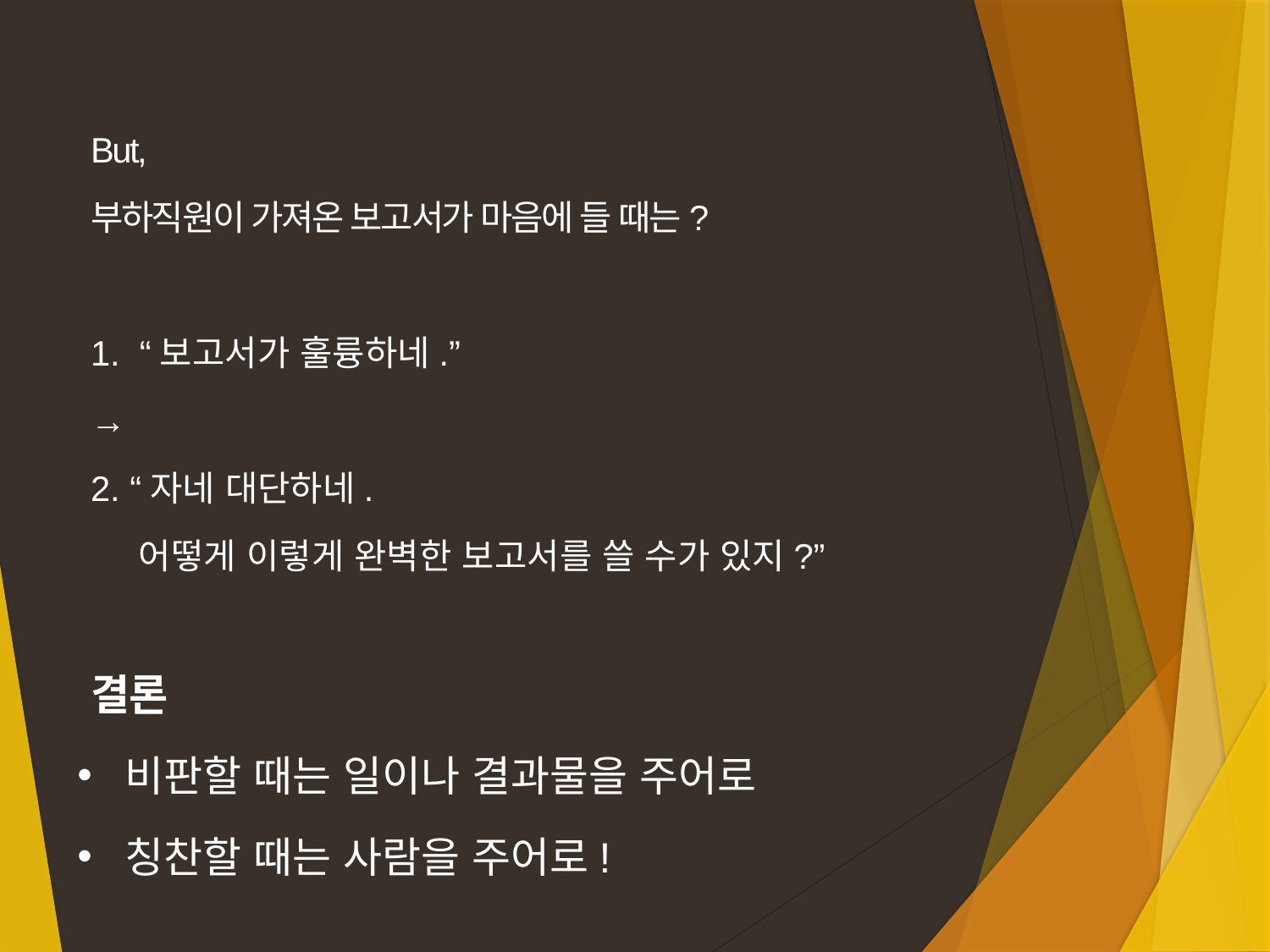

But,
부하직원이 가져온 보고서가 마음에 들 때는?

1.  “보고서가 훌륭하네.”
→
2. “자네 대단하네.
    어떻게 이렇게 완벽한 보고서를 쓸 수가 있지?”

결론
비판할 때는 일이나 결과물을 주어로
칭찬할 때는 사람을 주어로!